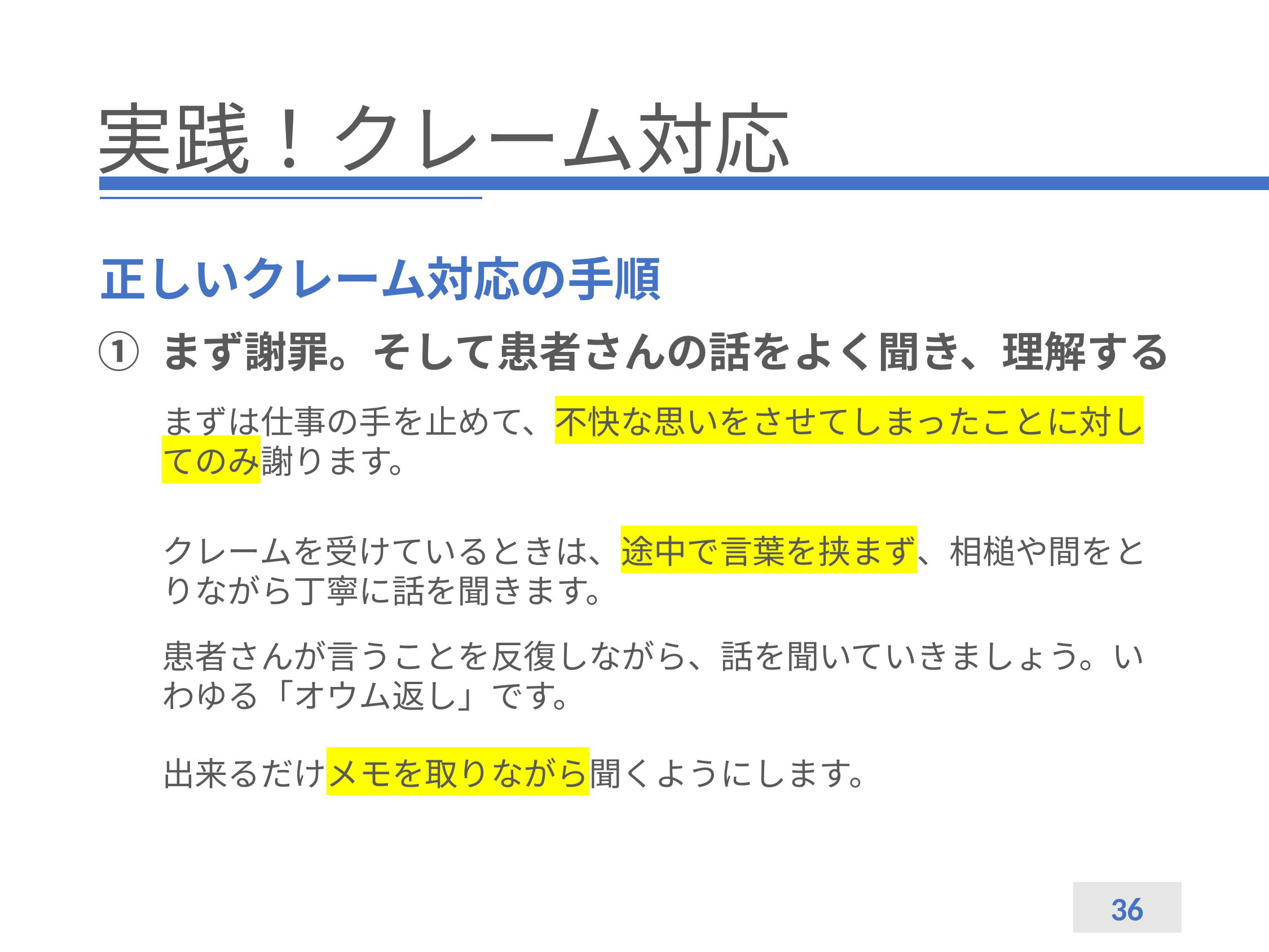

# 実践！クレーム対応
正しいクレーム対応の手順
① まず謝罪。そして患者さんの話をよく聞き、理解する
まずは仕事の手を止めて、不快な思いをさせてしまったことに対してのみ謝ります。
クレームを受けているときは、途中で言葉を挟まず、相槌や間をとりながら丁寧に話を聞きます。
患者さんが言うことを反復しながら、話を聞いていきましょう。いわゆる「オウム返し」です。
出来るだけメモを取りながら聞くようにします。
36